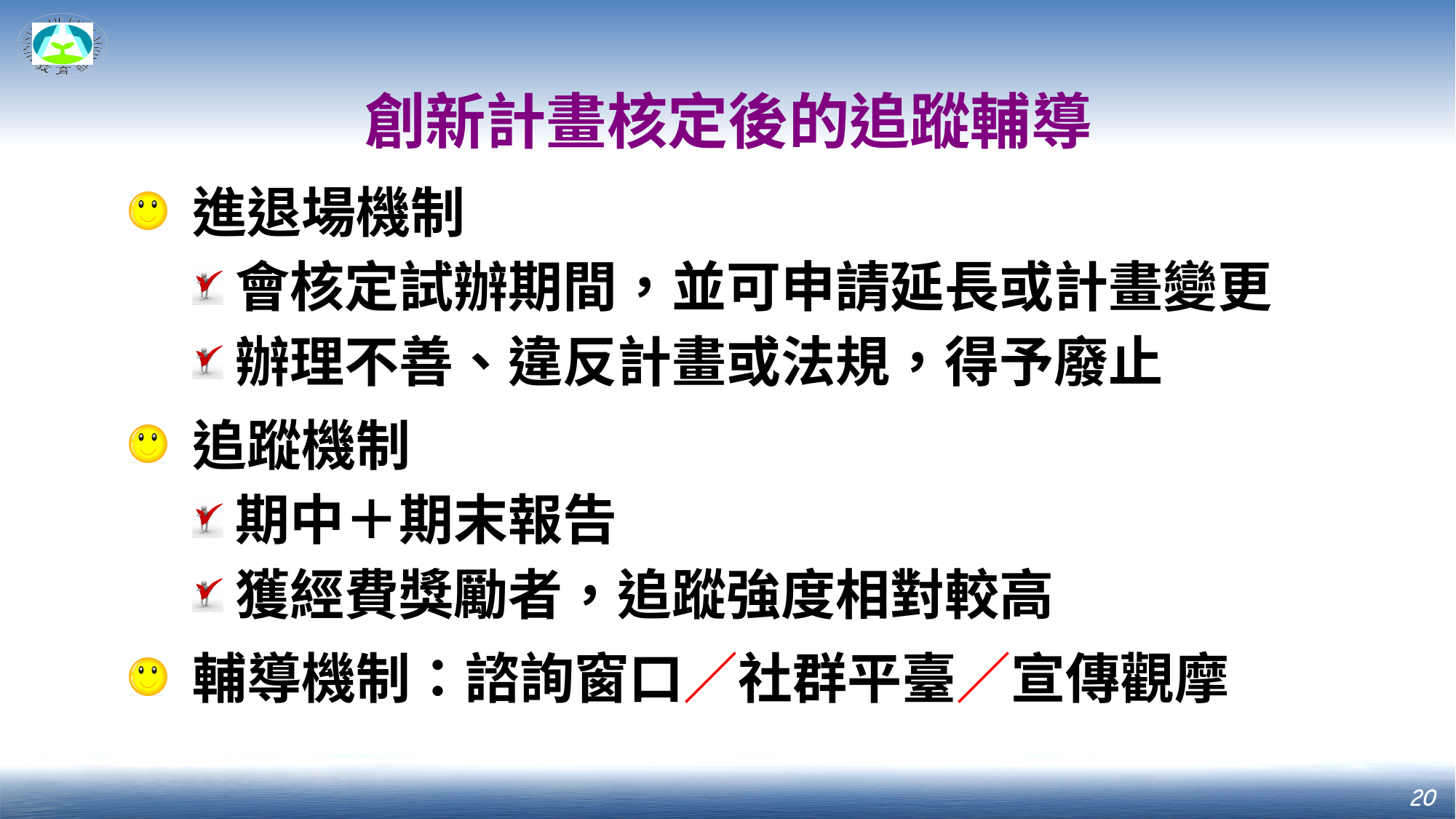

創新計畫核定後的追蹤輔導
進退場機制
會核定試辦期間，並可申請延長或計畫變更
辦理不善、違反計畫或法規，得予廢止
追蹤機制
期中＋期末報告
獲經費獎勵者，追蹤強度相對較高
輔導機制：諮詢窗口／社群平臺／宣傳觀摩